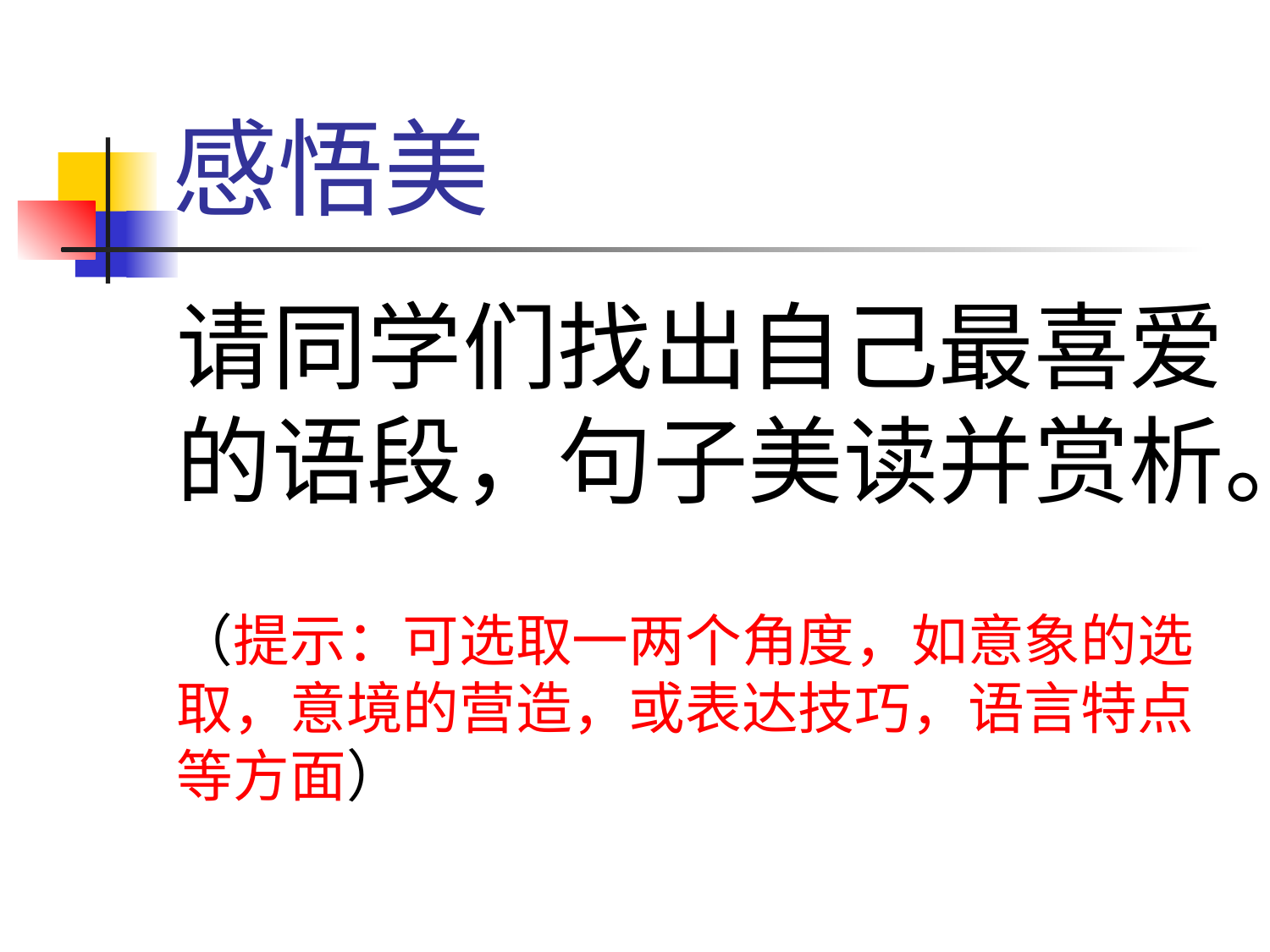

# 感悟美
请同学们找出自己最喜爱的语段，句子美读并赏析。

（提示：可选取一两个角度，如意象的选取，意境的营造，或表达技巧，语言特点等方面）